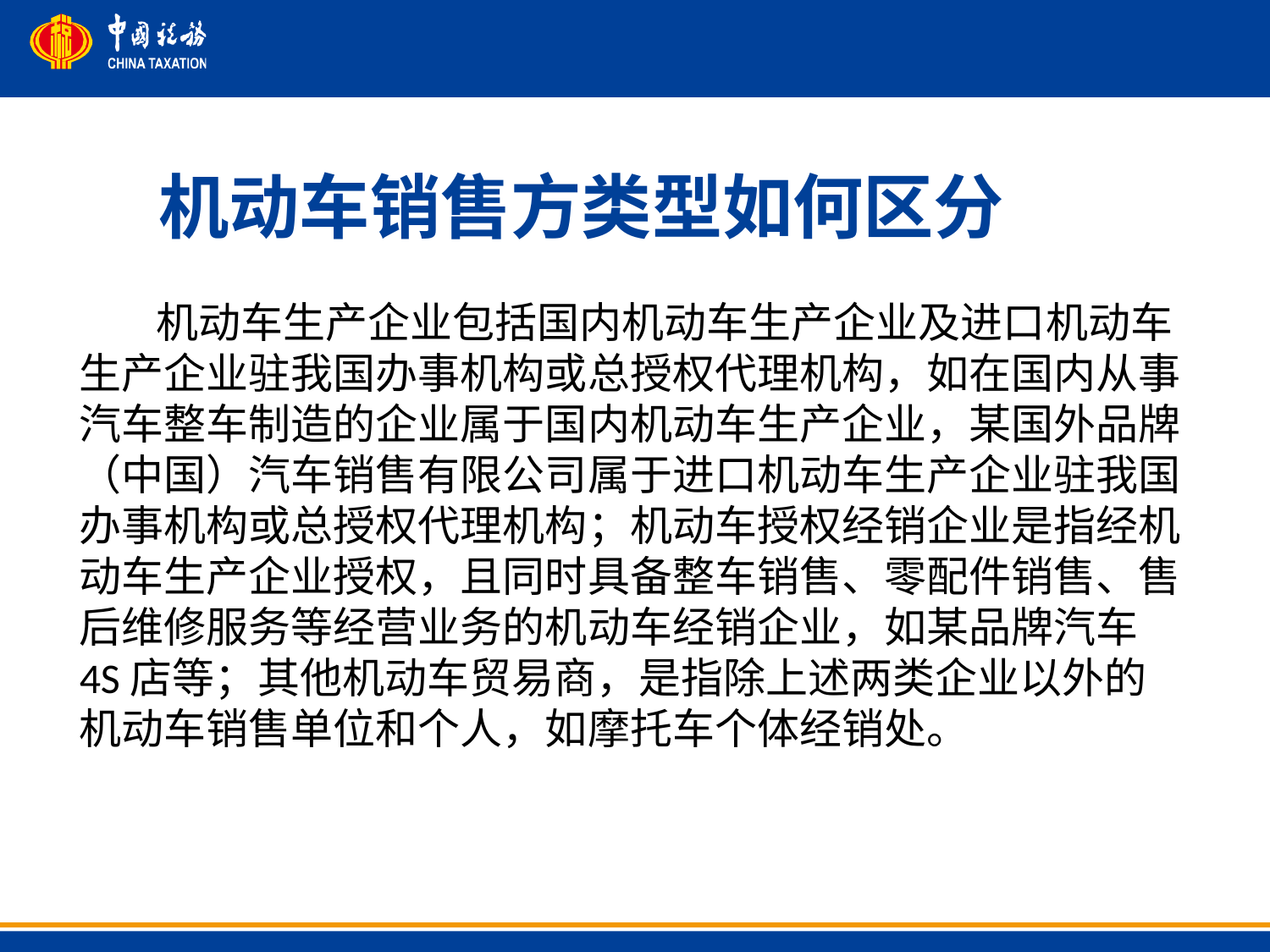

# 机动车销售方类型如何区分
       机动车生产企业包括国内机动车生产企业及进口机动车生产企业驻我国办事机构或总授权代理机构，如在国内从事汽车整车制造的企业属于国内机动车生产企业，某国外品牌（中国）汽车销售有限公司属于进口机动车生产企业驻我国办事机构或总授权代理机构；机动车授权经销企业是指经机动车生产企业授权，且同时具备整车销售、零配件销售、售后维修服务等经营业务的机动车经销企业，如某品牌汽车4S店等；其他机动车贸易商，是指除上述两类企业以外的机动车销售单位和个人，如摩托车个体经销处。